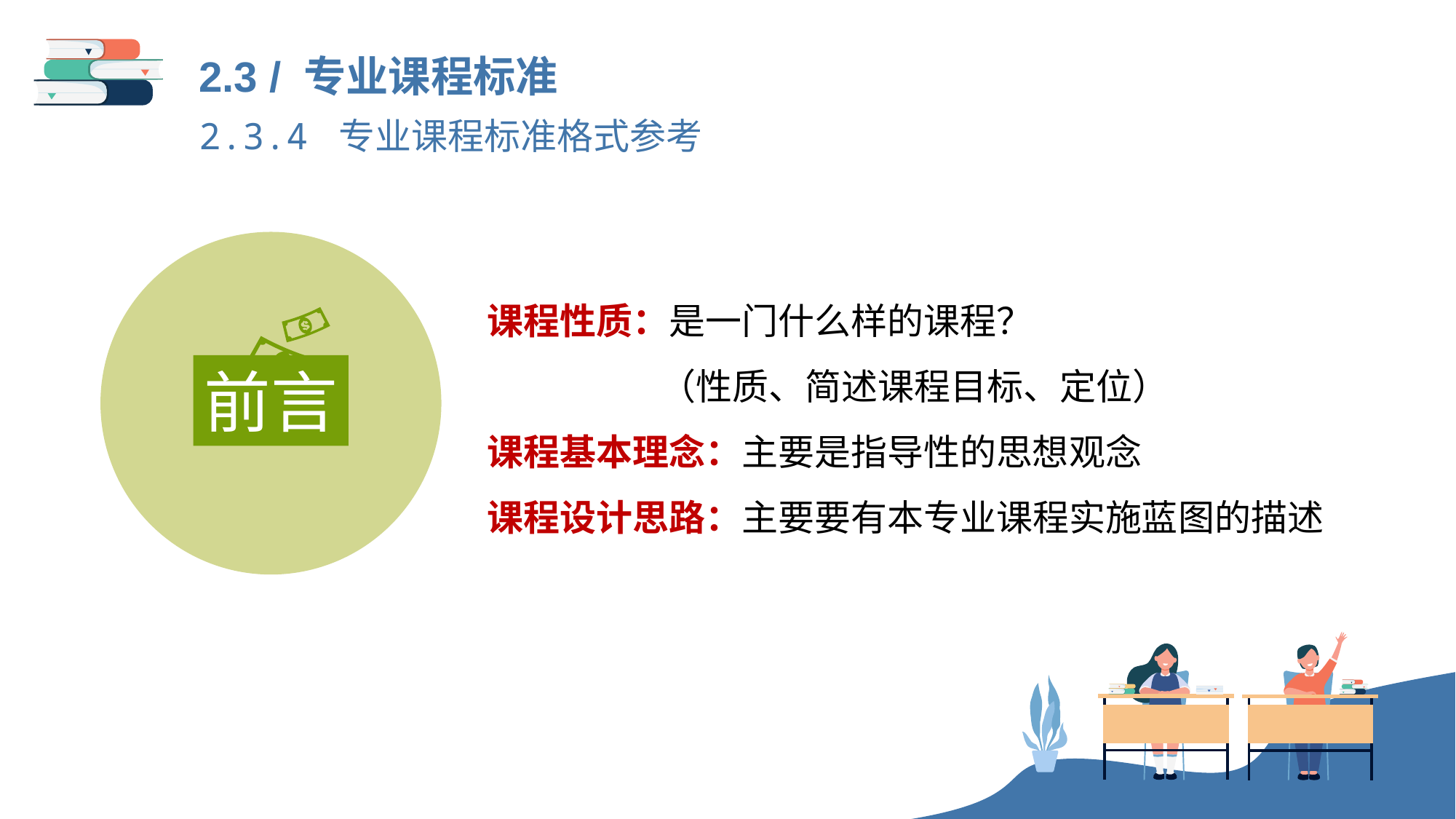

2.3 / 专业课程标准
2.3.4 专业课程标准格式参考

前言

课程性质：是一门什么样的课程？
                    （性质、简述课程目标、定位）
课程基本理念：主要是指导性的思想观念
课程设计思路：主要要有本专业课程实施蓝图的描述